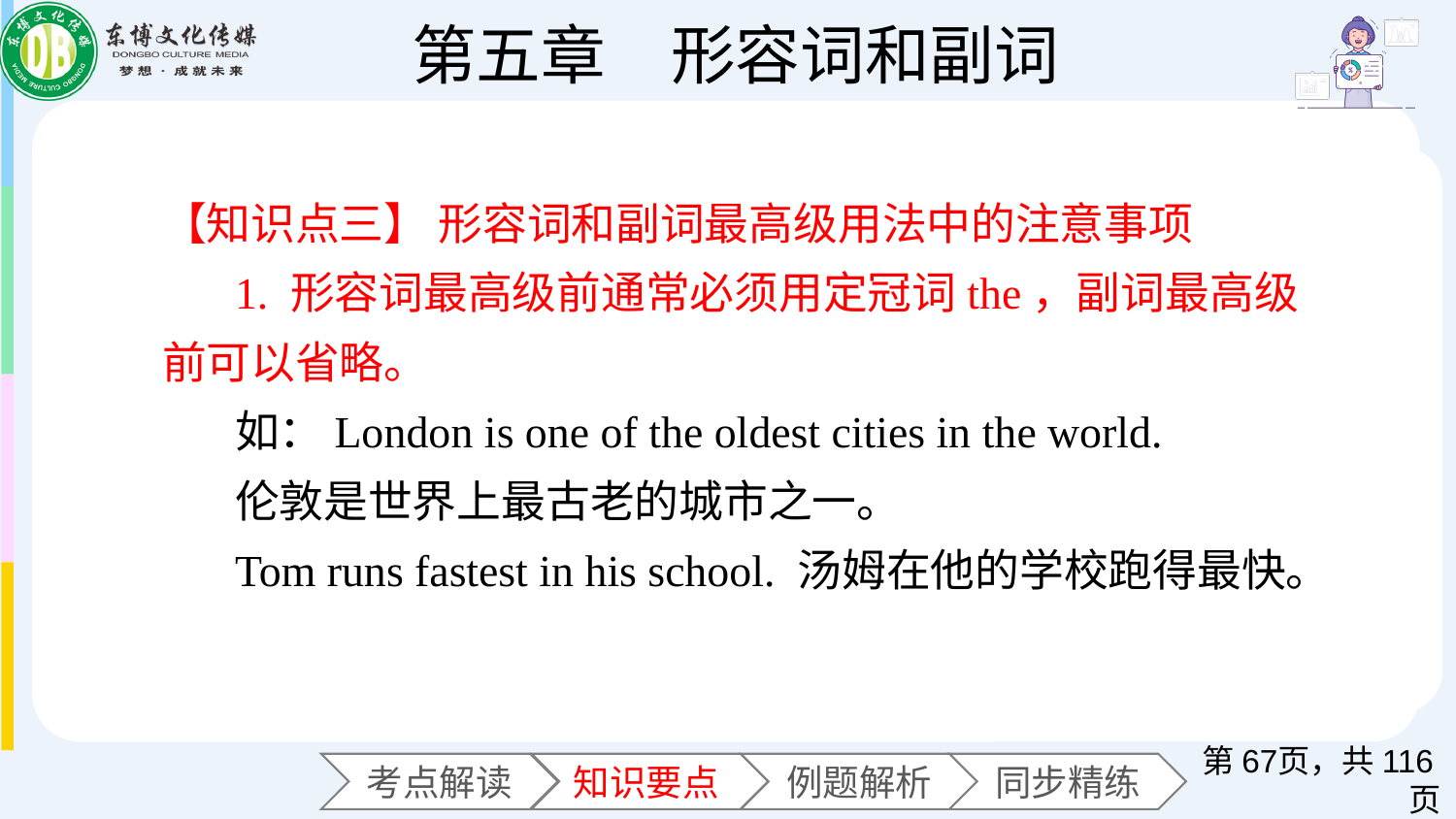

【知识点三】 形容词和副词最高级用法中的注意事项
1. 形容词最高级前通常必须用定冠词the，副词最高级前可以省略。
如：London is one of the oldest cities in the world.
伦敦是世界上最古老的城市之一。
Tom runs fastest in his school. 汤姆在他的学校跑得最快。
第67页，共116页